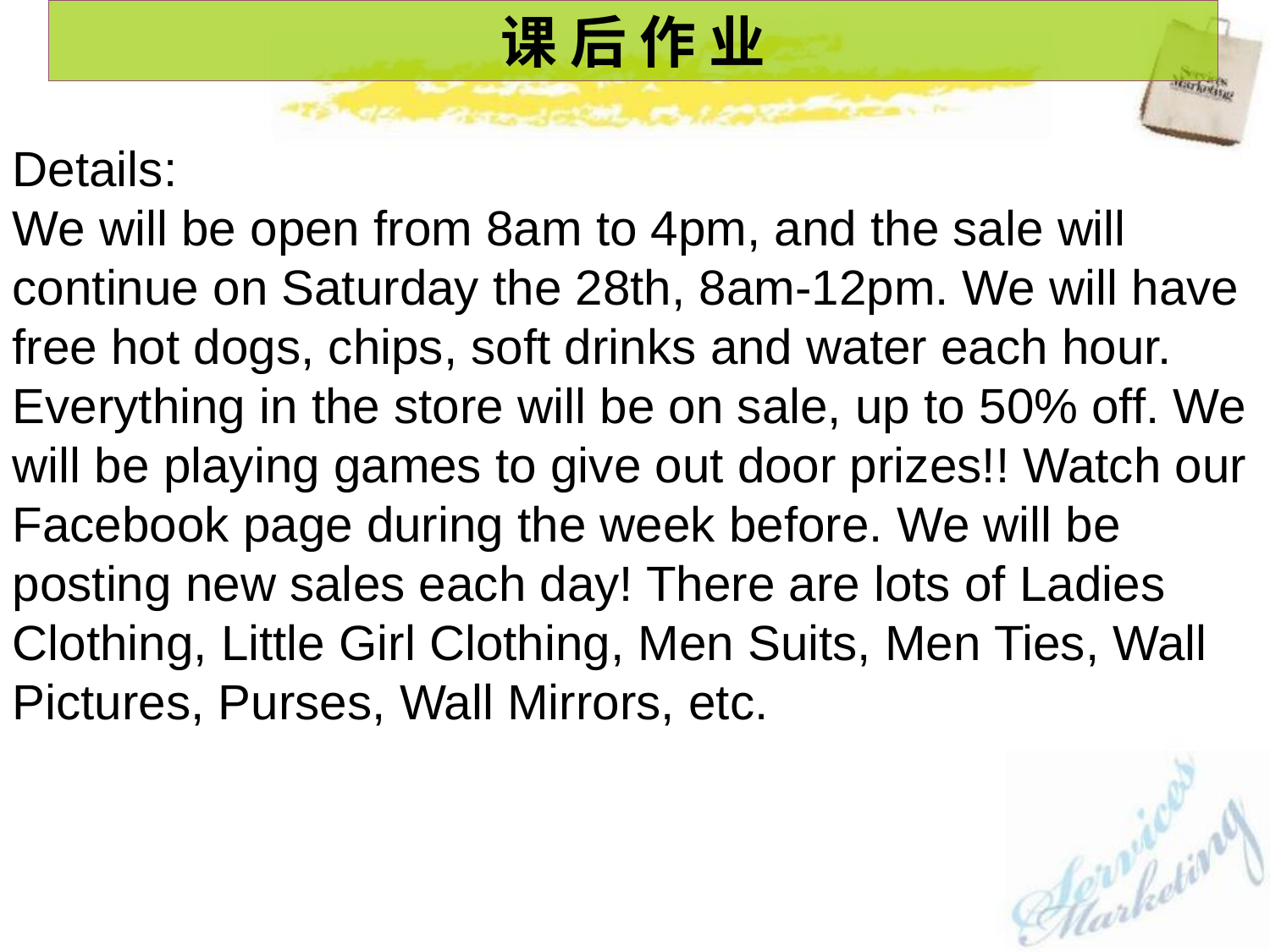

课 后 作 业
Details:
We will be open from 8am to 4pm, and the sale will continue on Saturday the 28th, 8am-12pm. We will have free hot dogs, chips, soft drinks and water each hour. Everything in the store will be on sale, up to 50% off. We will be playing games to give out door prizes!! Watch our Facebook page during the week before. We will be posting new sales each day! There are lots of Ladies Clothing, Little Girl Clothing, Men Suits, Men Ties, Wall Pictures, Purses, Wall Mirrors, etc.